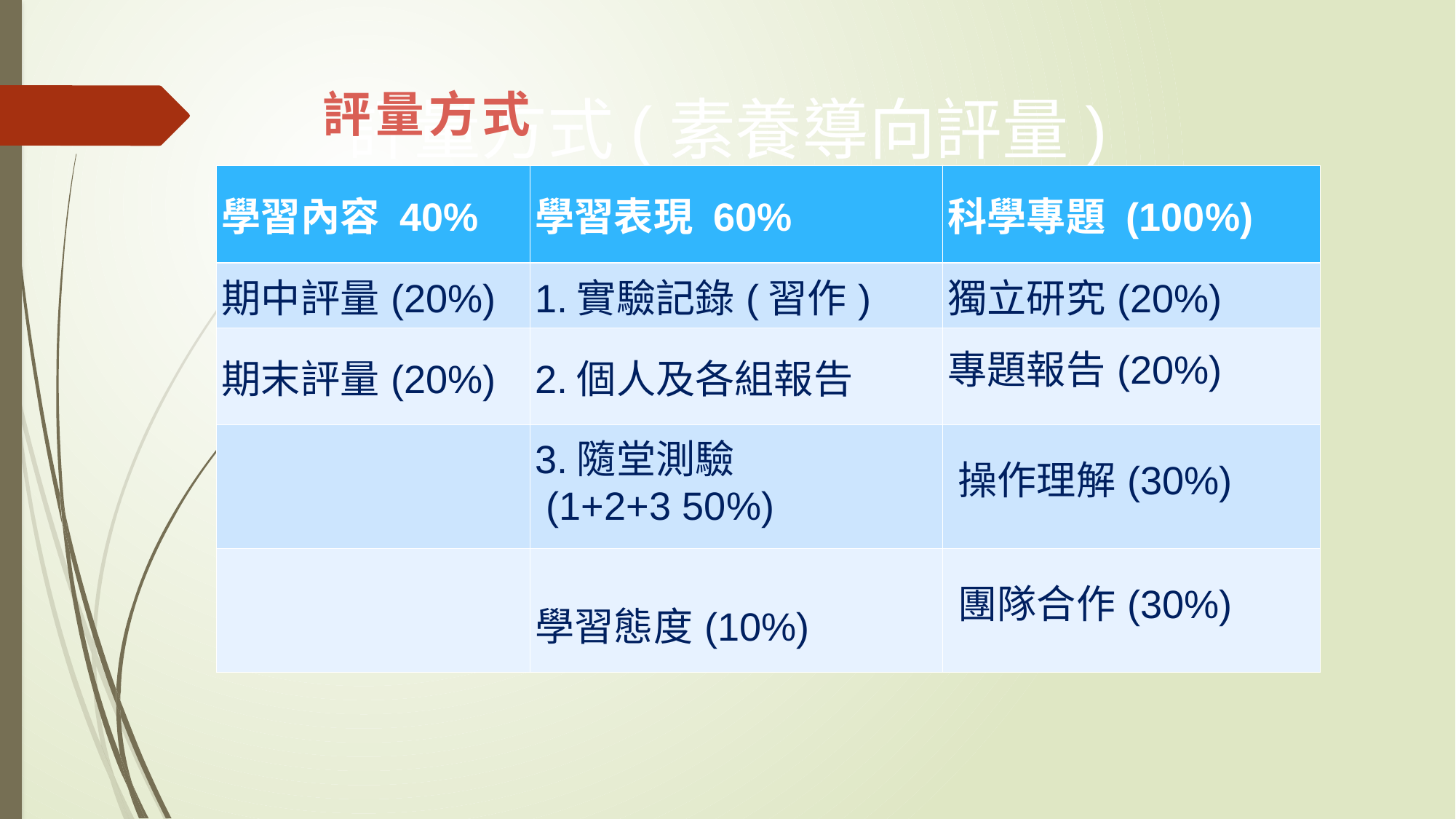

評量方式
評量方式(素養導向評量)
| 學習內容 40% | 學習表現 60% | 科學專題 (100%) |
| --- | --- | --- |
| 期中評量(20%) | 1.實驗記錄(習作) | 獨立研究(20%) |
| 期末評量(20%) | 2.個人及各組報告 | 專題報告(20%) |
|  | 3.隨堂測驗 (1+2+3 50%) | 操作理解(30%) |
|  | 學習態度(10%) | 團隊合作(30%) |